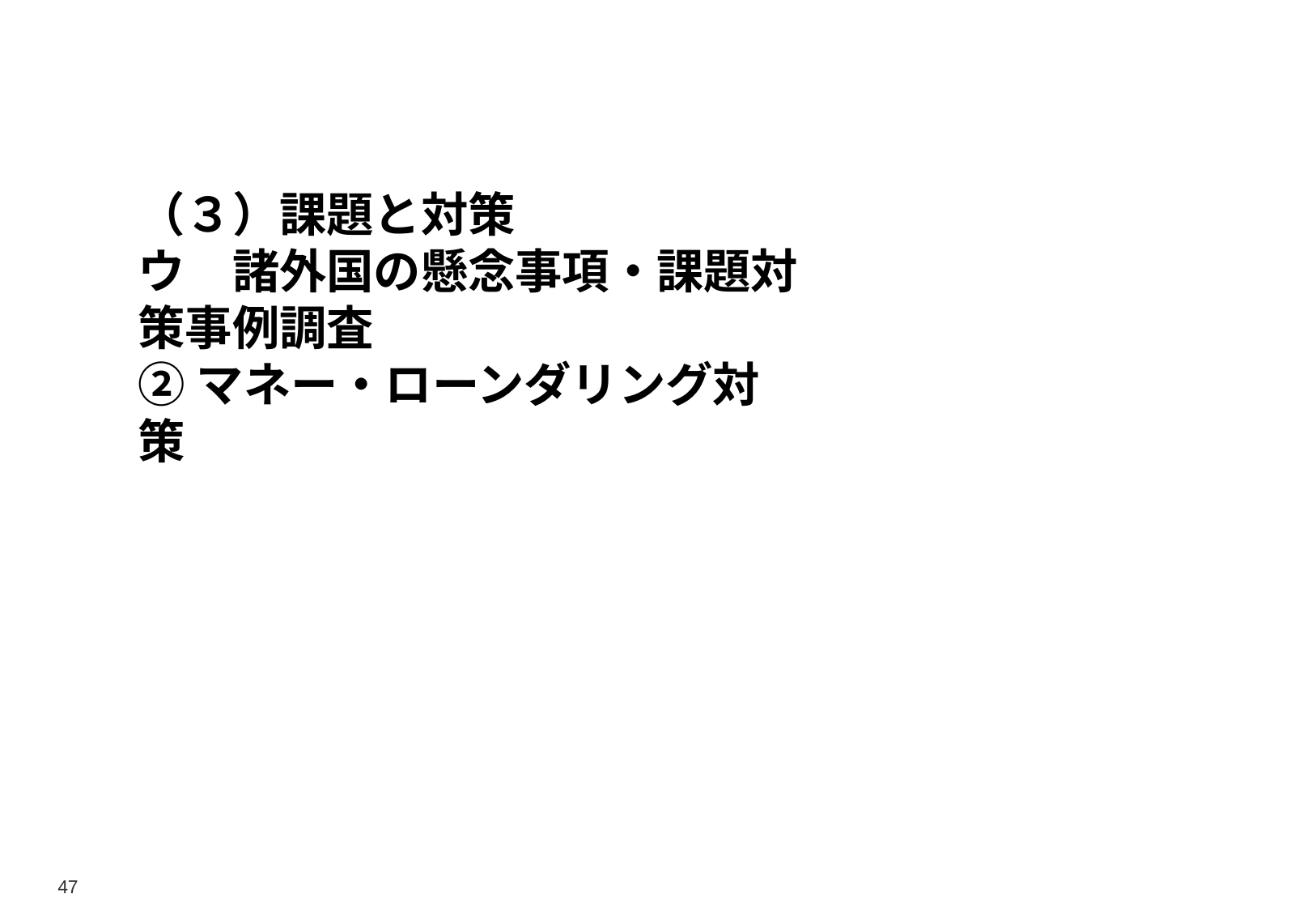

（３）課題と対策
ウ　諸外国の懸念事項・課題対策事例調査
②マネー・ローンダリング対策
47